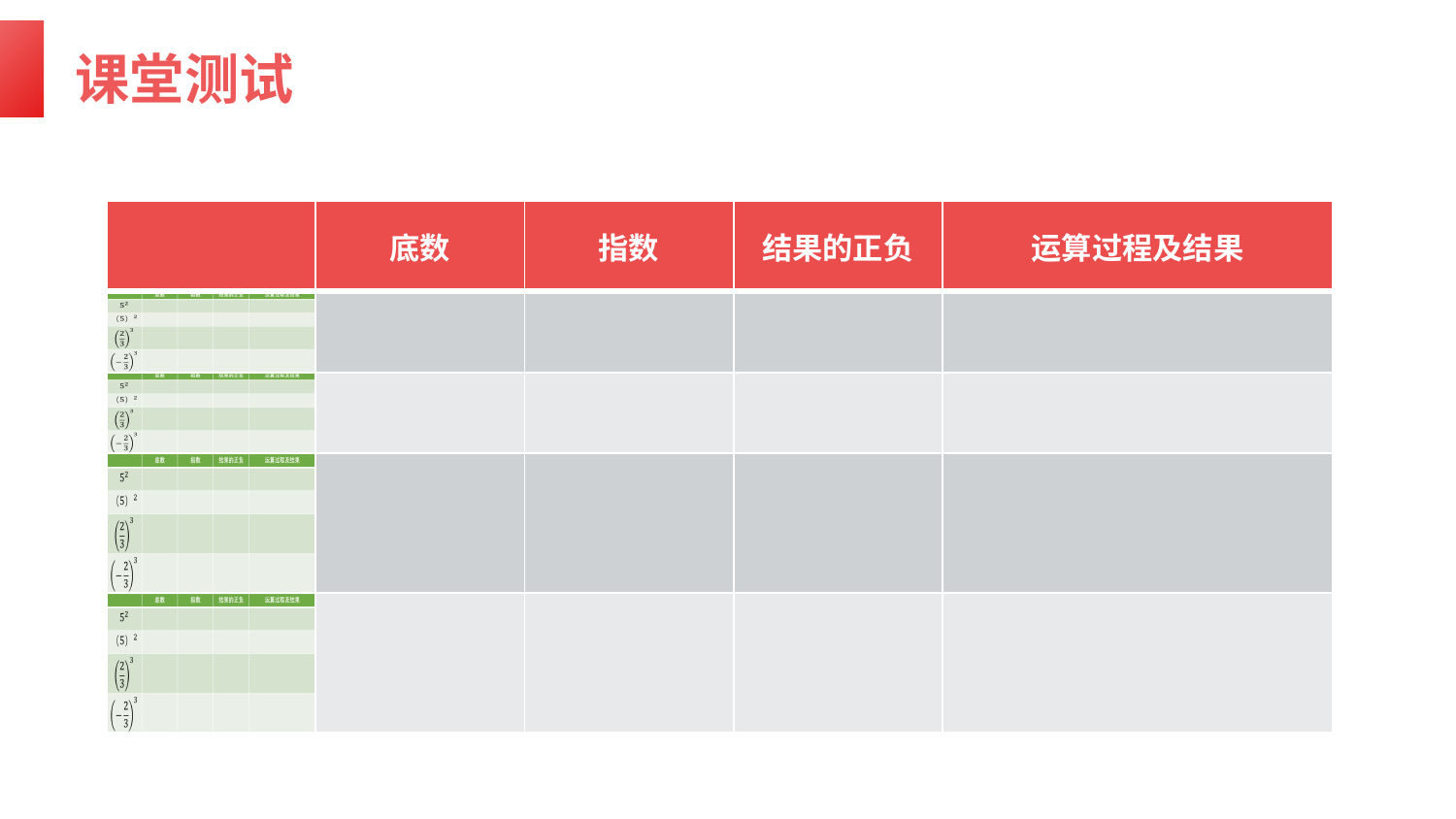

课堂测试
|  | 底数 | 指数 | 结果的正负 | 运算过程及结果 |
| --- | --- | --- | --- | --- |
|  |  |  |  |  |
|  |  |  |  |  |
|  |  |  |  |  |
|  |  |  |  |  |